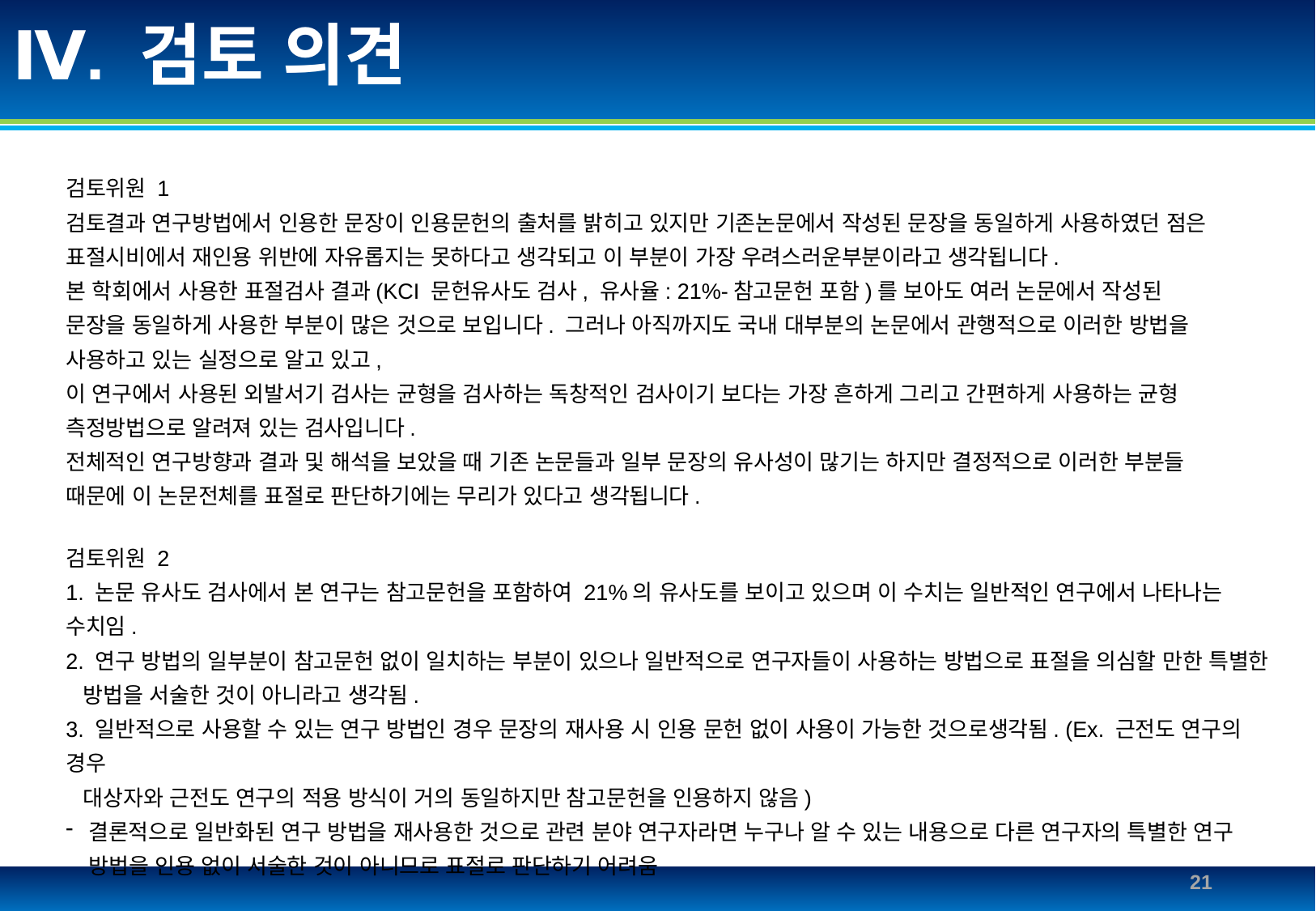

# Ⅳ. 검토 의견
검토위원 1
검토결과 연구방법에서 인용한 문장이 인용문헌의 출처를 밝히고 있지만 기존논문에서 작성된 문장을 동일하게 사용하였던 점은 표절시비에서 재인용 위반에 자유롭지는 못하다고 생각되고 이 부분이 가장 우려스러운부분이라고 생각됩니다.
본 학회에서 사용한 표절검사 결과(KCI 문헌유사도 검사, 유사율: 21%-참고문헌 포함)를 보아도 여러 논문에서 작성된 문장을 동일하게 사용한 부분이 많은 것으로 보입니다. 그러나 아직까지도 국내 대부분의 논문에서 관행적으로 이러한 방법을 사용하고 있는 실정으로 알고 있고,
이 연구에서 사용된 외발서기 검사는 균형을 검사하는 독창적인 검사이기 보다는 가장 흔하게 그리고 간편하게 사용하는 균형 측정방법으로 알려져 있는 검사입니다.
전체적인 연구방향과 결과 및 해석을 보았을 때 기존 논문들과 일부 문장의 유사성이 많기는 하지만 결정적으로 이러한 부분들 때문에 이 논문전체를 표절로 판단하기에는 무리가 있다고 생각됩니다.
검토위원 2
1. 논문 유사도 검사에서 본 연구는 참고문헌을 포함하여 21%의 유사도를 보이고 있으며 이 수치는 일반적인 연구에서 나타나는 수치임.
2. 연구 방법의 일부분이 참고문헌 없이 일치하는 부분이 있으나 일반적으로 연구자들이 사용하는 방법으로 표절을 의심할 만한 특별한
  방법을 서술한 것이 아니라고 생각됨.
3. 일반적으로 사용할 수 있는 연구 방법인 경우 문장의 재사용 시 인용 문헌 없이 사용이 가능한 것으로생각됨. (Ex. 근전도 연구의 경우
  대상자와 근전도 연구의 적용 방식이 거의 동일하지만 참고문헌을 인용하지 않음)
결론적으로 일반화된 연구 방법을 재사용한 것으로 관련 분야 연구자라면 누구나 알 수 있는 내용으로 다른 연구자의 특별한 연구 방법을 인용 없이 서술한 것이 아니므로 표절로 판단하기 어려움
21
Silla university